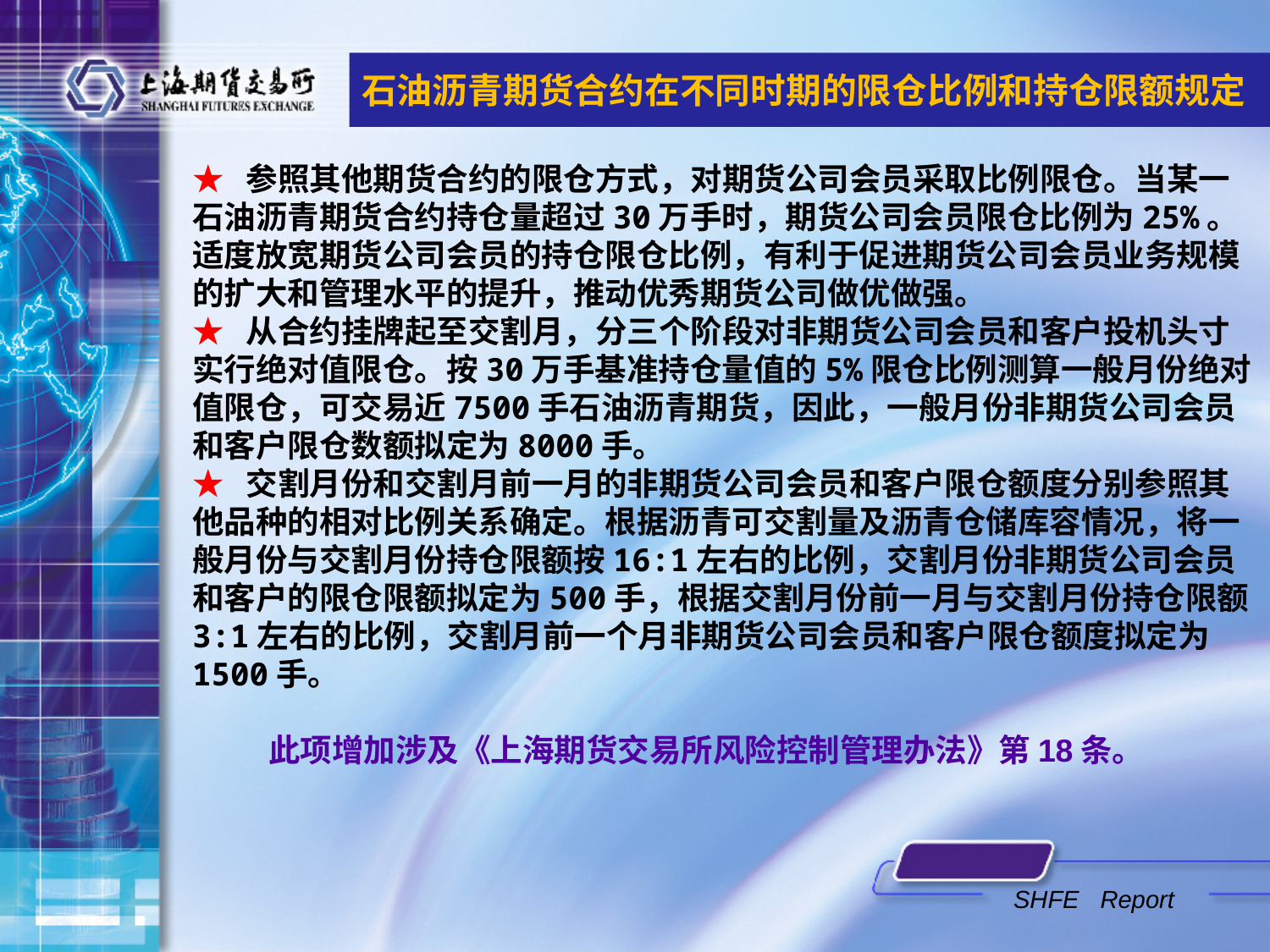

石油沥青期货合约在不同时期的限仓比例和持仓限额规定
★  参照其他期货合约的限仓方式，对期货公司会员采取比例限仓。当某一石油沥青期货合约持仓量超过30万手时，期货公司会员限仓比例为25%。适度放宽期货公司会员的持仓限仓比例，有利于促进期货公司会员业务规模的扩大和管理水平的提升，推动优秀期货公司做优做强。
★  从合约挂牌起至交割月，分三个阶段对非期货公司会员和客户投机头寸实行绝对值限仓。按30万手基准持仓量值的5%限仓比例测算一般月份绝对值限仓，可交易近7500手石油沥青期货，因此，一般月份非期货公司会员和客户限仓数额拟定为8000手。
★  交割月份和交割月前一月的非期货公司会员和客户限仓额度分别参照其他品种的相对比例关系确定。根据沥青可交割量及沥青仓储库容情况，将一般月份与交割月份持仓限额按16:1左右的比例，交割月份非期货公司会员和客户的限仓限额拟定为500手，根据交割月份前一月与交割月份持仓限额3:1左右的比例，交割月前一个月非期货公司会员和客户限仓额度拟定为1500手。
 此项增加涉及《上海期货交易所风险控制管理办法》第18条。